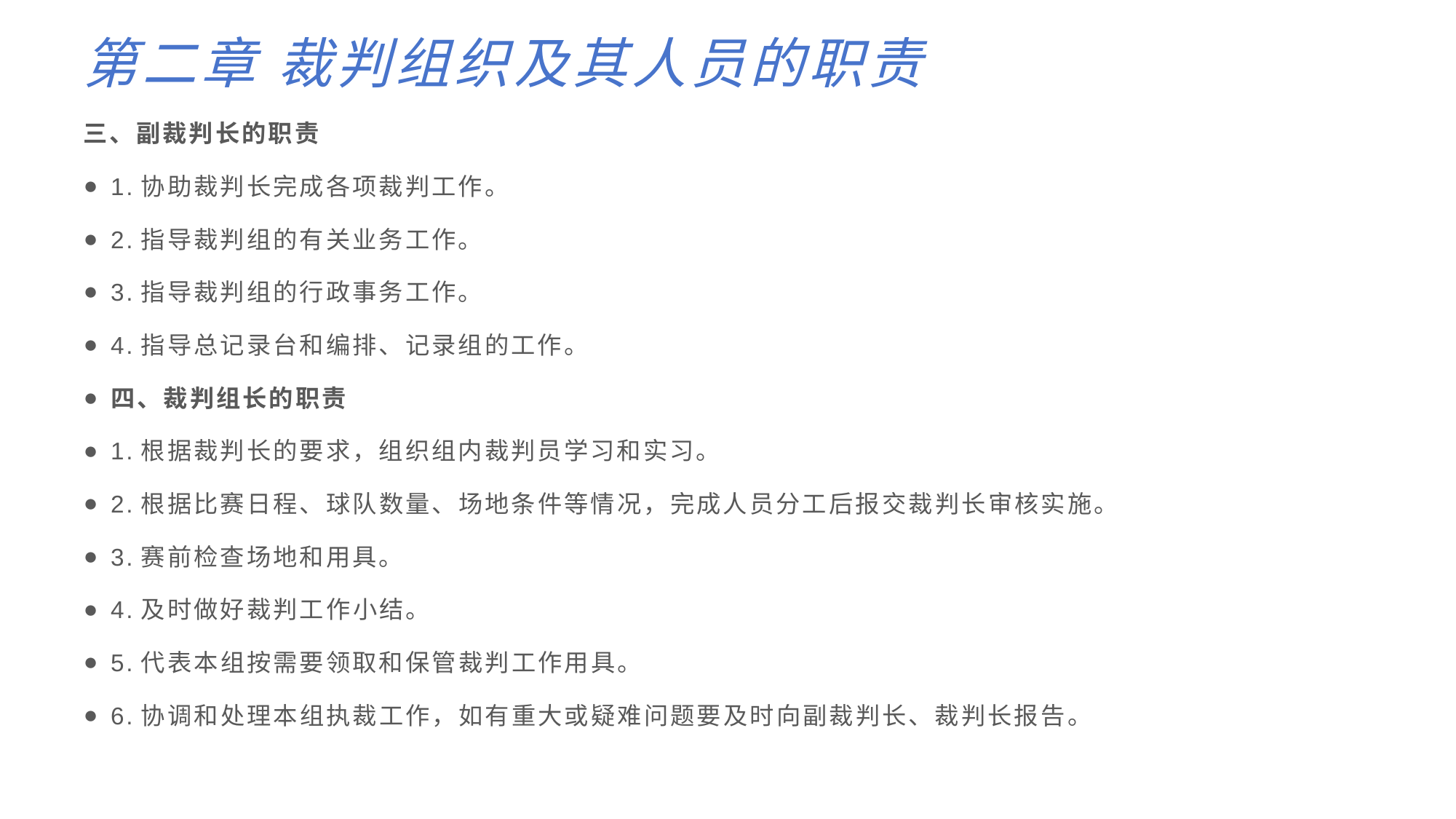

# 第二章 裁判组织及其人员的职责
三、副裁判长的职责
1.协助裁判长完成各项裁判工作。
2.指导裁判组的有关业务工作。
3.指导裁判组的行政事务工作。
4.指导总记录台和编排、记录组的工作。
四、裁判组长的职责
1.根据裁判长的要求，组织组内裁判员学习和实习。
2.根据比赛日程、球队数量、场地条件等情况，完成人员分工后报交裁判长审核实施。
3.赛前检查场地和用具。
4.及时做好裁判工作小结。
5.代表本组按需要领取和保管裁判工作用具。
6.协调和处理本组执裁工作，如有重大或疑难问题要及时向副裁判长、裁判长报告。